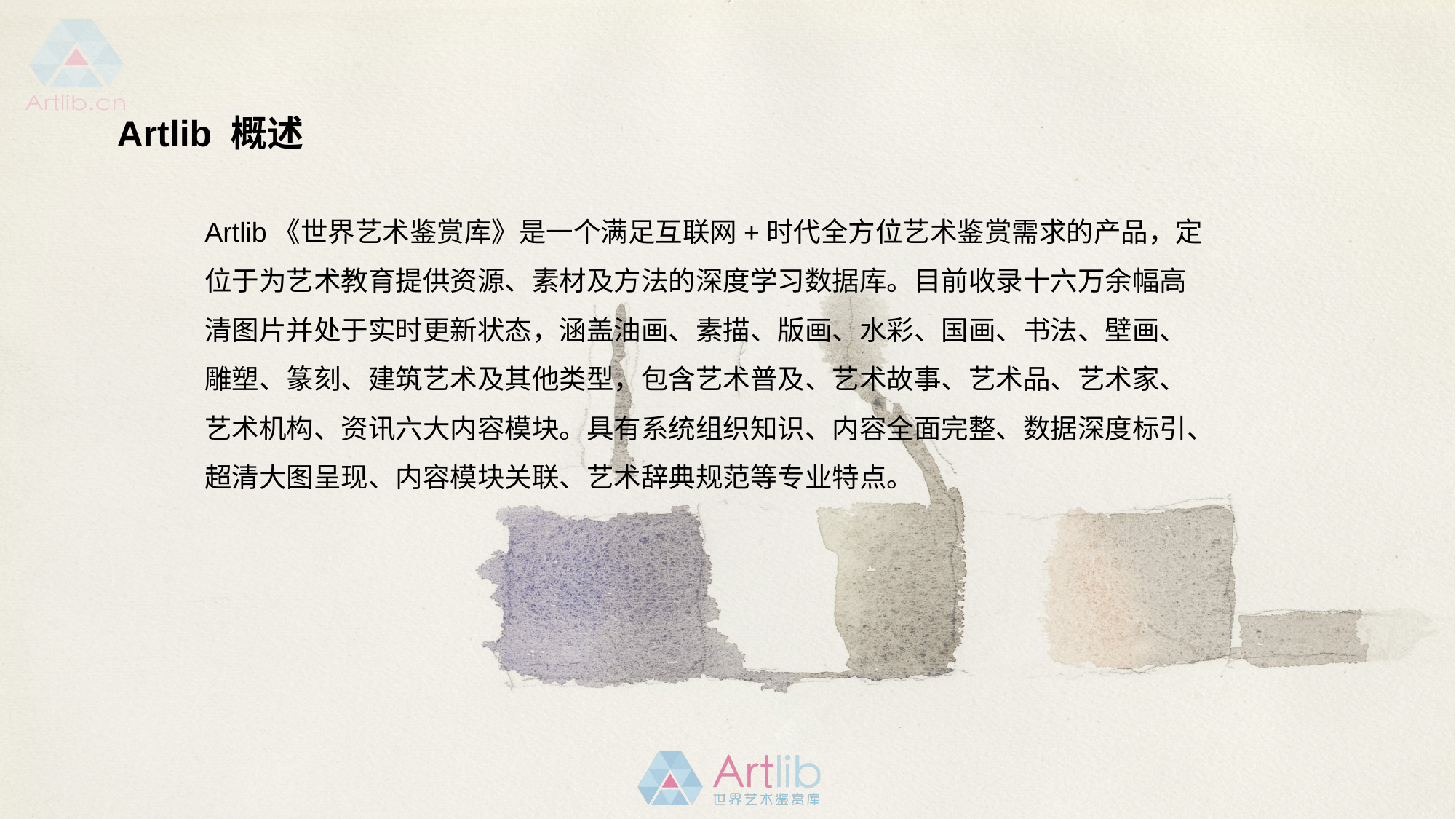

Artlib 概述
Artlib《世界艺术鉴赏库》是一个满足互联网+时代全方位艺术鉴赏需求的产品，定位于为艺术教育提供资源、素材及方法的深度学习数据库。目前收录十六万余幅高清图片并处于实时更新状态，涵盖油画、素描、版画、水彩、国画、书法、壁画、雕塑、篆刻、建筑艺术及其他类型，包含艺术普及、艺术故事、艺术品、艺术家、艺术机构、资讯六大内容模块。具有系统组织知识、内容全面完整、数据深度标引、超清大图呈现、内容模块关联、艺术辞典规范等专业特点。